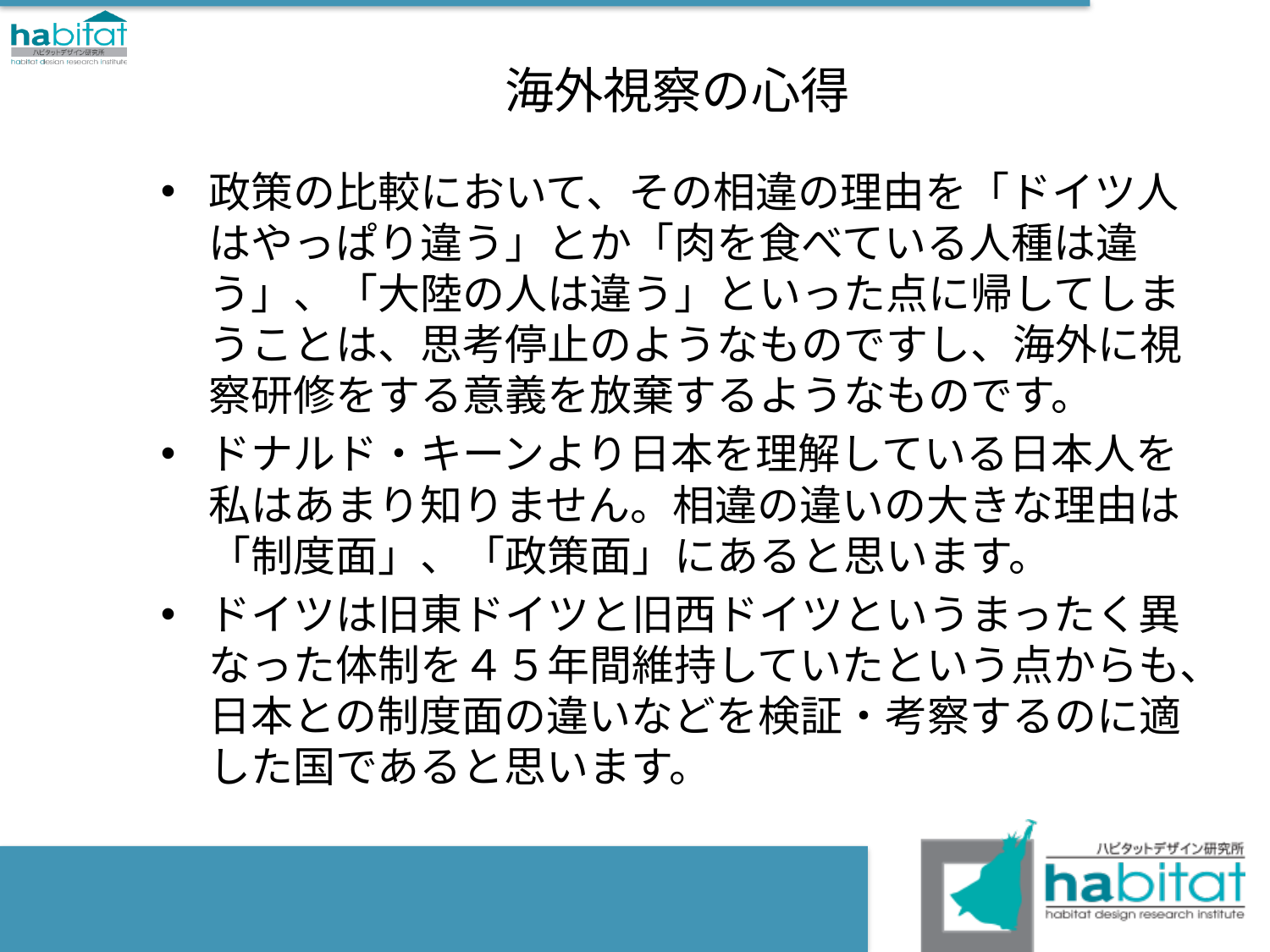

# 海外視察の心得
政策の比較において、その相違の理由を「ドイツ人はやっぱり違う」とか「肉を食べている人種は違う」、「大陸の人は違う」といった点に帰してしまうことは、思考停止のようなものですし、海外に視察研修をする意義を放棄するようなものです。
ドナルド・キーンより日本を理解している日本人を私はあまり知りません。相違の違いの大きな理由は「制度面」、「政策面」にあると思います。
ドイツは旧東ドイツと旧西ドイツというまったく異なった体制を４５年間維持していたという点からも、日本との制度面の違いなどを検証・考察するのに適した国であると思います。